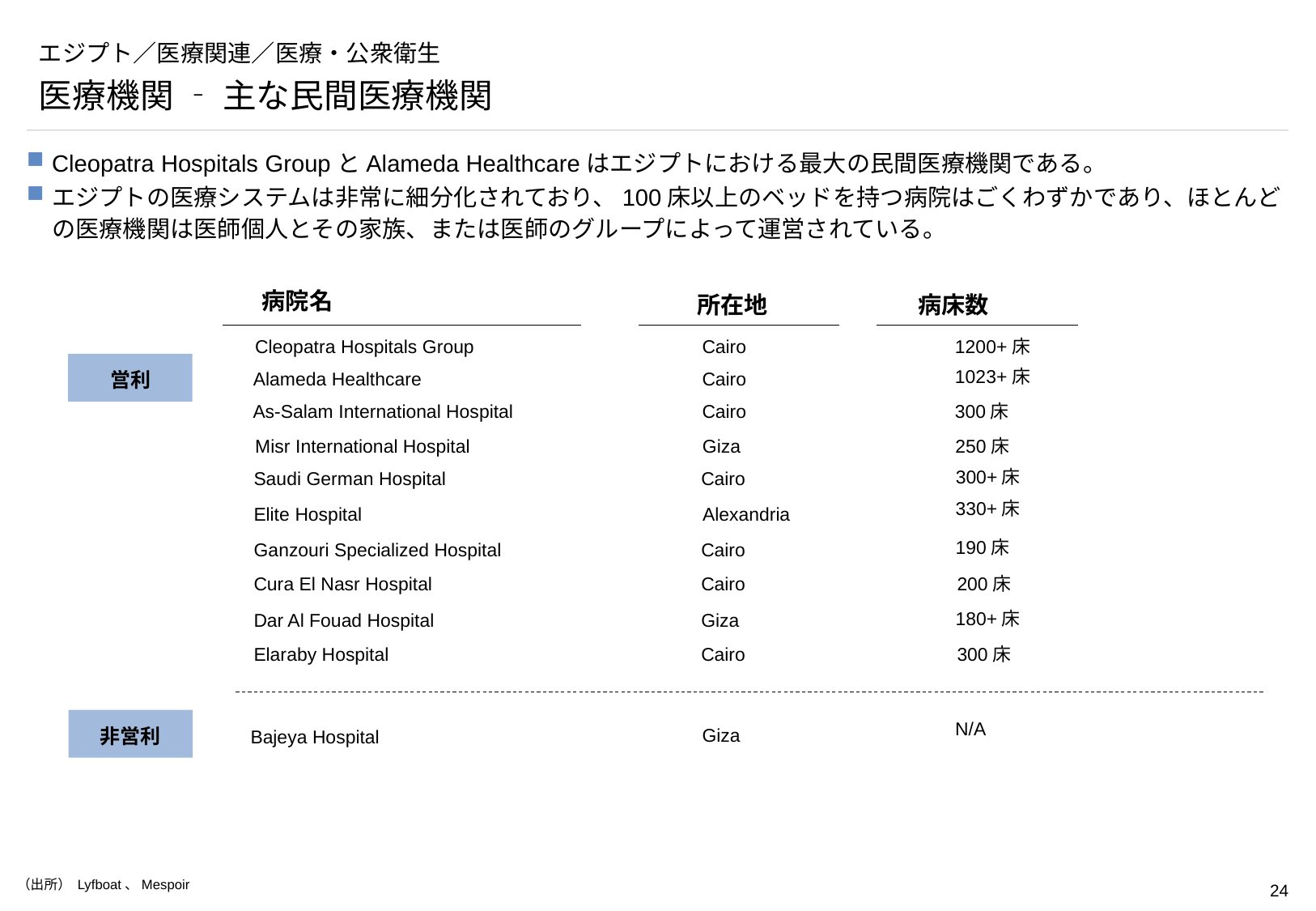

# エジプト／医療関連／医療・公衆衛生
医療機関 ‐ 主な民間医療機関
Cleopatra Hospitals GroupとAlameda Healthcareはエジプトにおける最大の民間医療機関である。
エジプトの医療システムは非常に細分化されており、100床以上のベッドを持つ病院はごくわずかであり、ほとんどの医療機関は医師個人とその家族、または医師のグループによって運営されている。
病院名
所在地
病床数
Cleopatra Hospitals Group
Cairo
1200+床
営利
1023+床
Alameda Healthcare
Cairo
As-Salam International Hospital
Cairo
300床
Misr International Hospital
Giza
250床
300+床
Saudi German Hospital
Cairo
330+床
Alexandria
Elite Hospital
190床
Cairo
Ganzouri Specialized Hospital
Cura El Nasr Hospital
Cairo
200床
180+床
Dar Al Fouad Hospital
Giza
Elaraby Hospital
Cairo
300床
非営利
N/A
Giza
Bajeya Hospital
（出所） Lyfboat、Mespoir